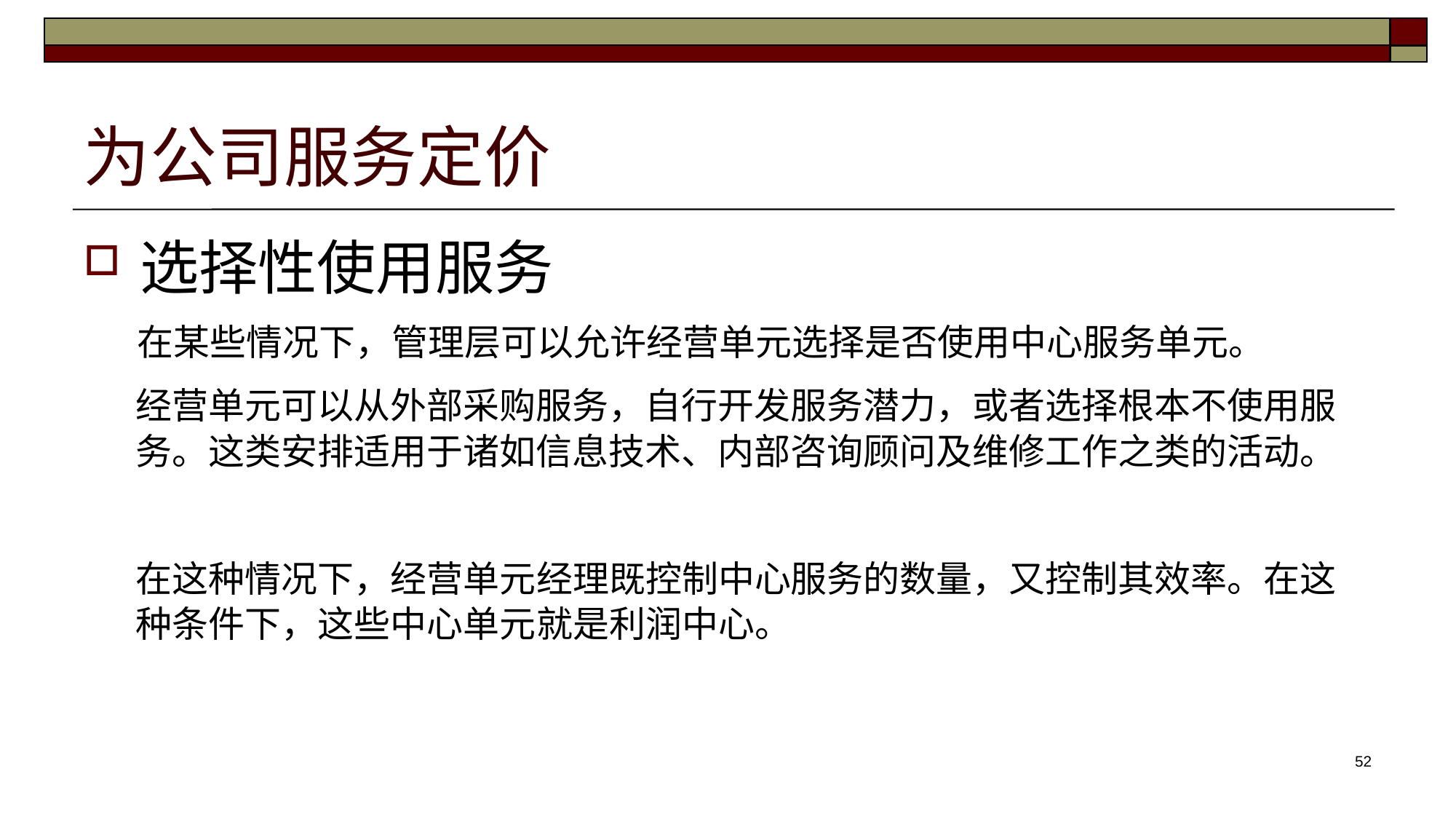

# 为公司服务定价
选择性使用服务
在某些情况下，管理层可以允许经营单元选择是否使用中心服务单元。
经营单元可以从外部采购服务，自行开发服务潜力，或者选择根本不使用服务。这类安排适用于诸如信息技术、内部咨询顾问及维修工作之类的活动。

在这种情况下，经营单元经理既控制中心服务的数量，又控制其效率。在这种条件下，这些中心单元就是利润中心。
52